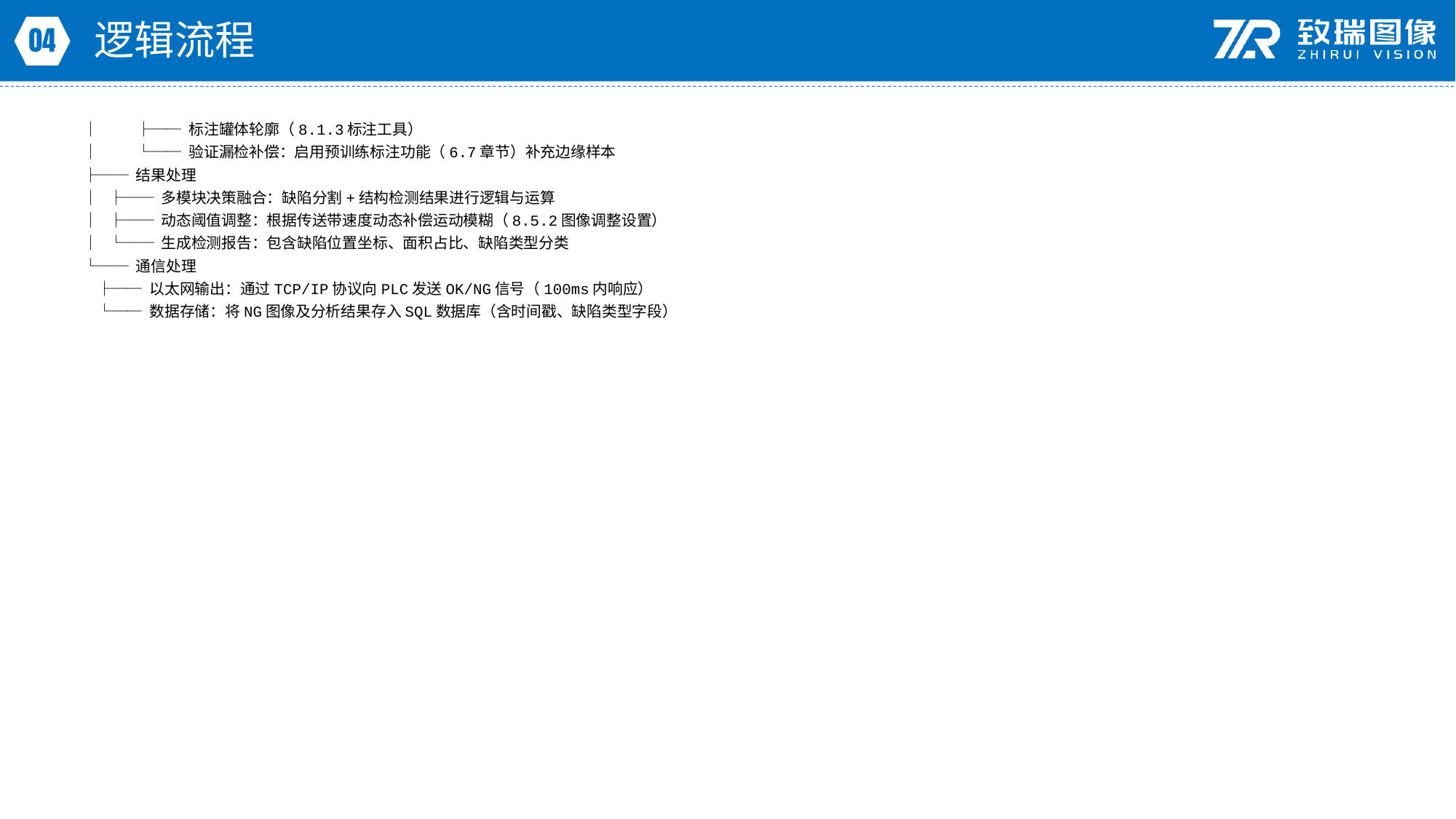

逻辑流程
04

│           ├── 标注罐体轮廓（8.1.3标注工具）
│           └── 验证漏检补偿：启用预训练标注功能（6.7章节）补充边缘样本
├── 结果处理
│   ├── 多模块决策融合：缺陷分割+结构检测结果进行逻辑与运算
│   ├── 动态阈值调整：根据传送带速度动态补偿运动模糊（8.5.2图像调整设置）
│   └── 生成检测报告：包含缺陷位置坐标、面积占比、缺陷类型分类
└── 通信处理
    ├── 以太网输出：通过TCP/IP协议向PLC发送OK/NG信号（100ms内响应）
    └── 数据存储：将NG图像及分析结果存入SQL数据库（含时间戳、缺陷类型字段）